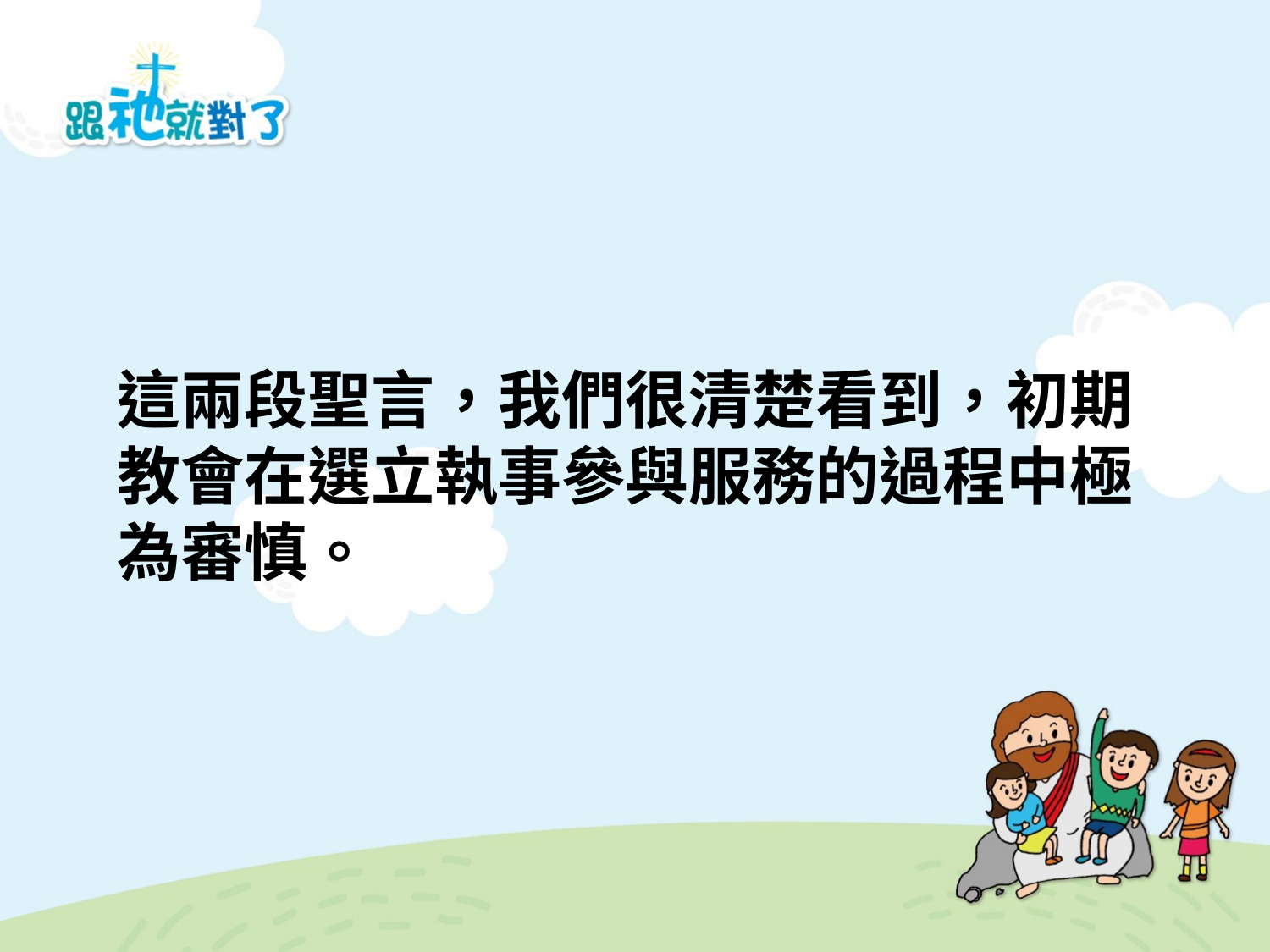

這兩段聖言，我們很清楚看到，初期教會在選立執事參與服務的過程中極為審慎。